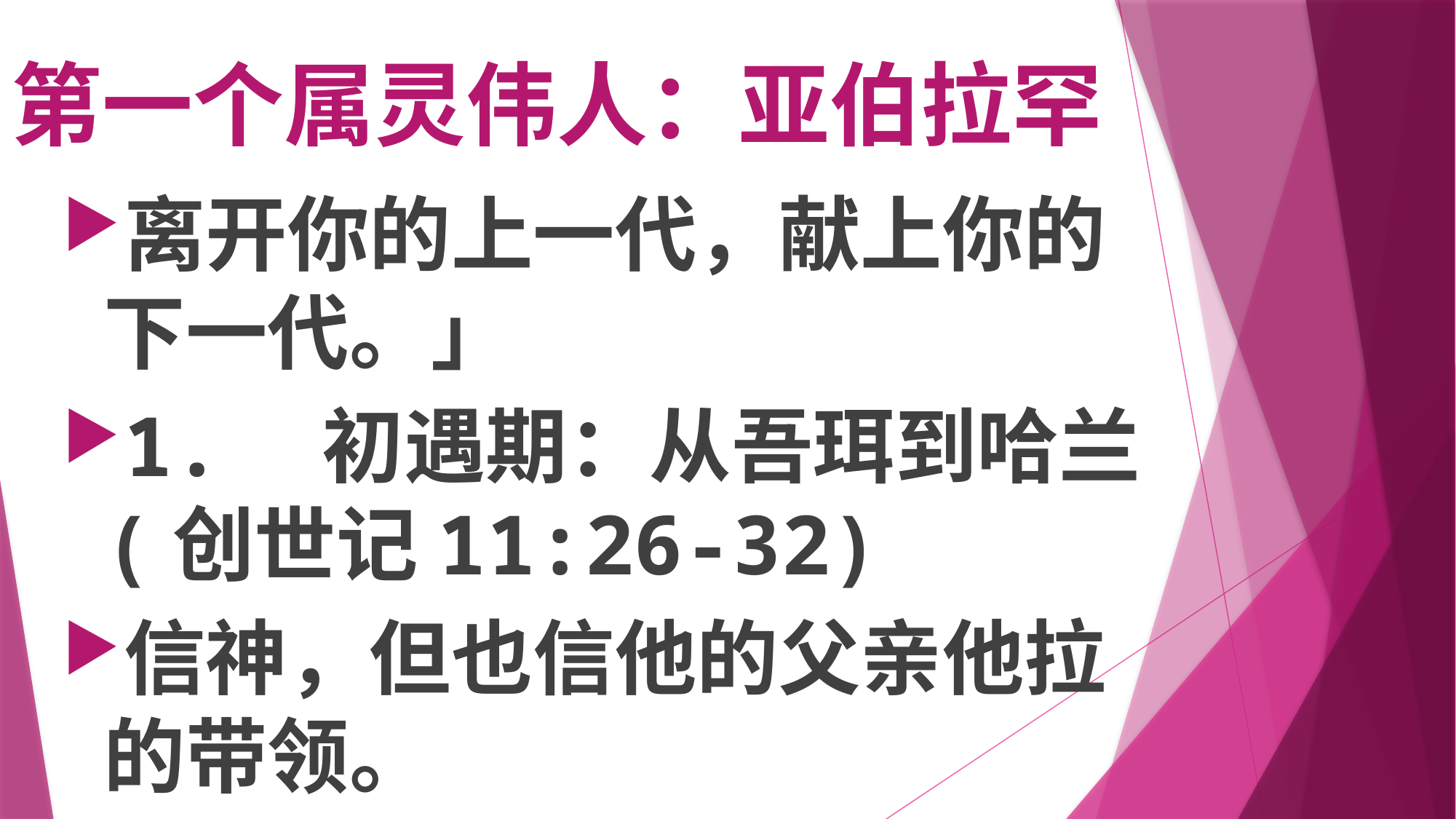

# 第一个属灵伟人：亚伯拉罕
离开你的上一代，献上你的下一代。」
1.	初遇期：从吾珥到哈兰(创世记11:26-32)
信神，但也信他的父亲他拉的带领。